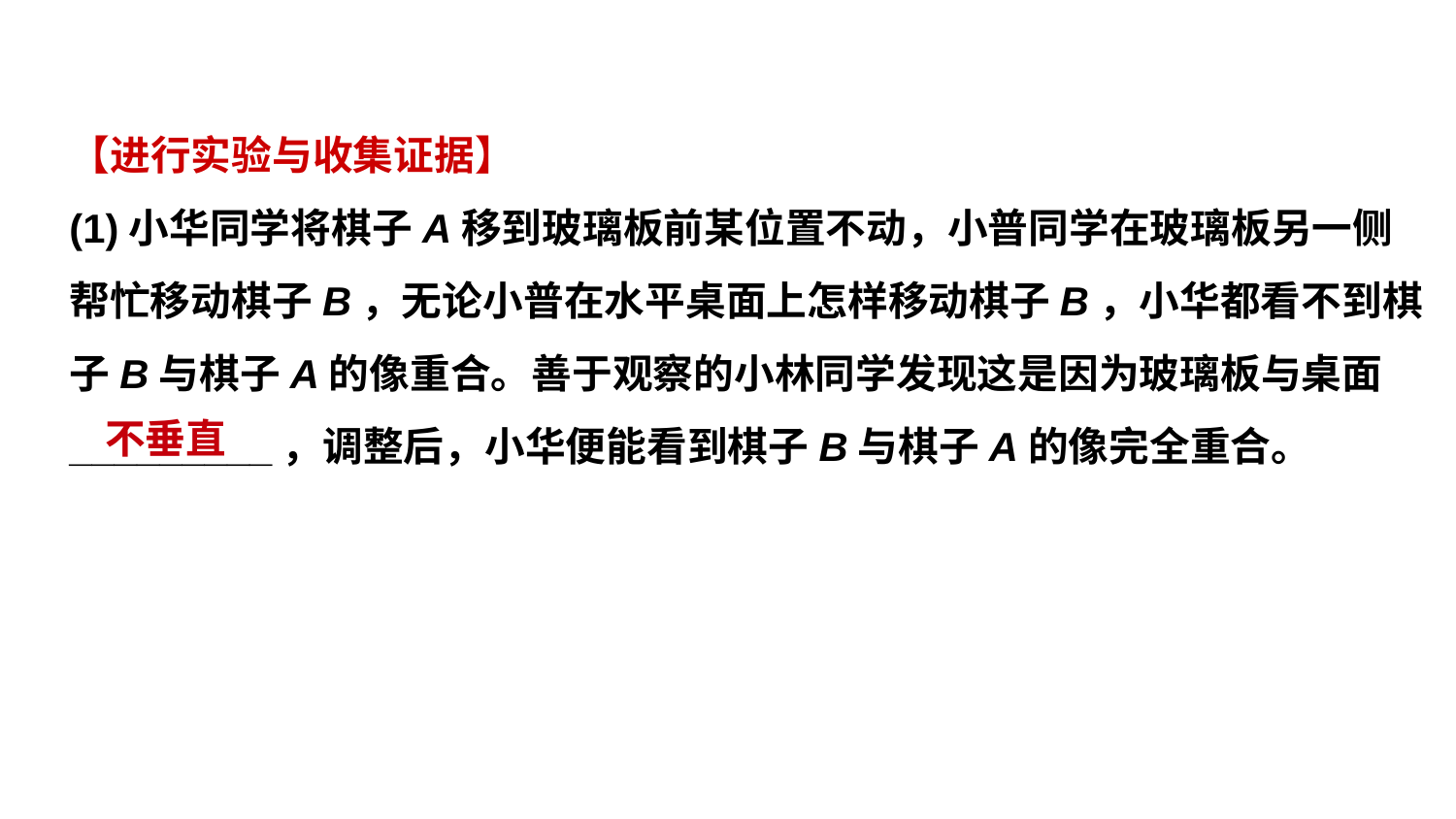

【进行实验与收集证据】
(1)小华同学将棋子A移到玻璃板前某位置不动，小普同学在玻璃板另一侧
帮忙移动棋子B，无论小普在水平桌面上怎样移动棋子B，小华都看不到棋
子B与棋子A的像重合。善于观察的小林同学发现这是因为玻璃板与桌面
_________，调整后，小华便能看到棋子B与棋子A的像完全重合。
 不垂直